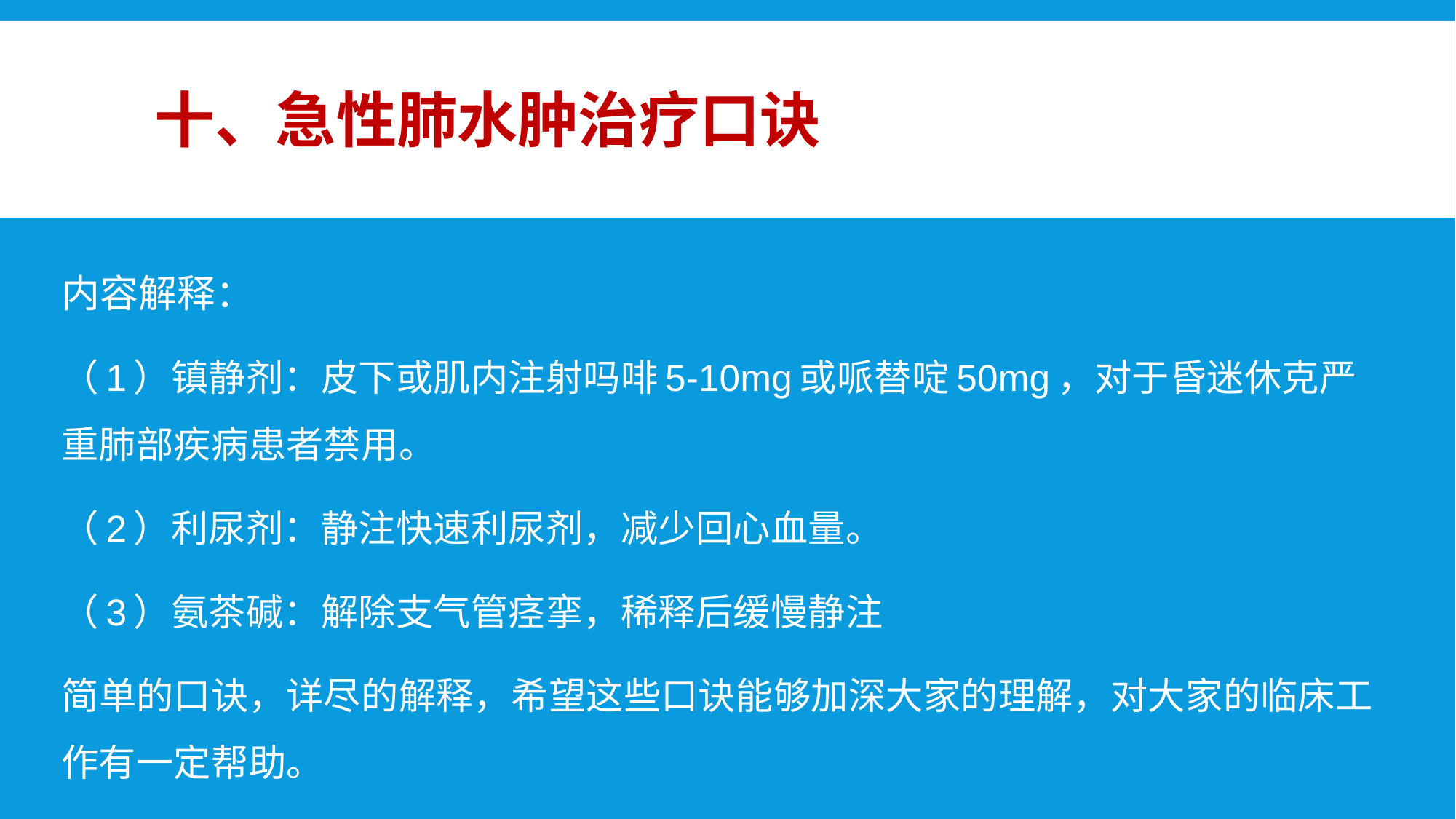

# 十、急性肺水肿治疗口诀
内容解释：
（1）镇静剂：皮下或肌内注射吗啡5-10mg或哌替啶50mg，对于昏迷休克严重肺部疾病患者禁用。
（2）利尿剂：静注快速利尿剂，减少回心血量。
（3）氨茶碱：解除支气管痉挛，稀释后缓慢静注
简单的口诀，详尽的解释，希望这些口诀能够加深大家的理解，对大家的临床工作有一定帮助。